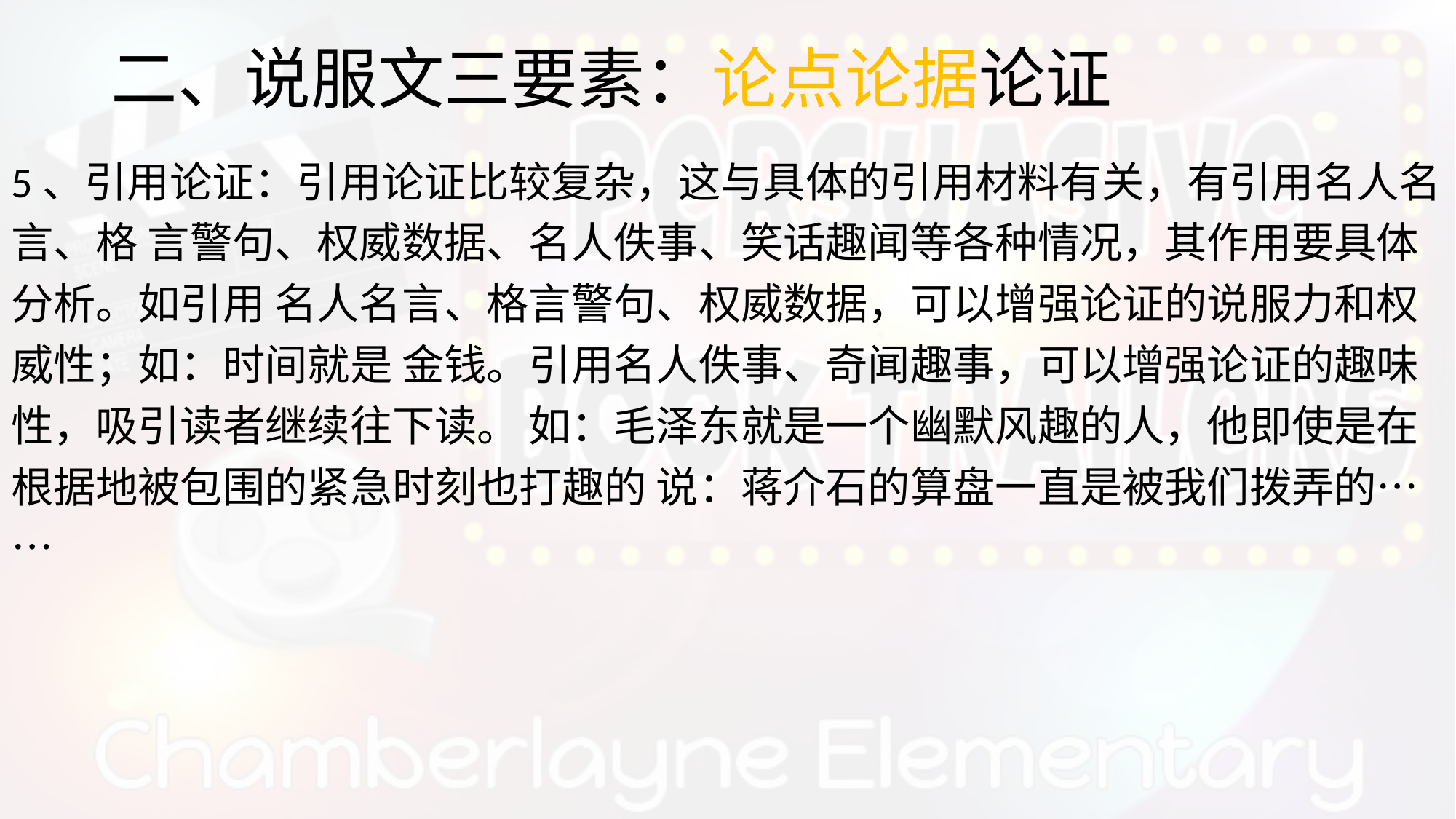

# 二、说服文三要素：论点论据论证

5、引用论证：引用论证比较复杂，这与具体的引用材料有关，有引用名人名言、格 言警句、权威数据、名人佚事、笑话趣闻等各种情况，其作用要具体分析。如引用 名人名言、格言警句、权威数据，可以增强论证的说服力和权威性；如：时间就是 金钱。引用名人佚事、奇闻趣事，可以增强论证的趣味性，吸引读者继续往下读。 如：毛泽东就是一个幽默风趣的人，他即使是在根据地被包围的紧急时刻也打趣的 说：蒋介石的算盘一直是被我们拨弄的……